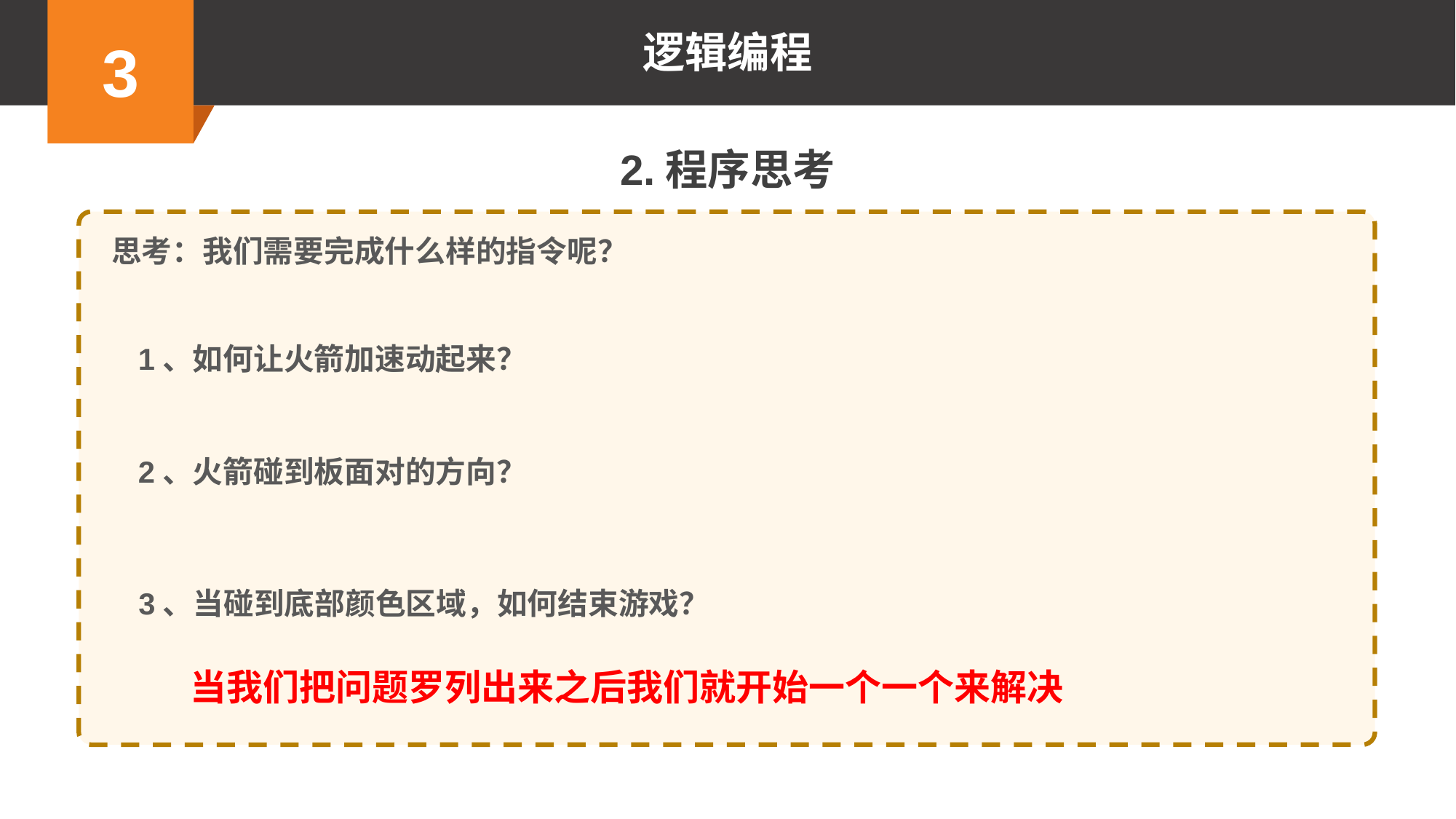

2.程序思考
思考：我们需要完成什么样的指令呢？
1、如何让火箭加速动起来？
2、火箭碰到板面对的方向？
3、当碰到底部颜色区域，如何结束游戏？
当我们把问题罗列出来之后我们就开始一个一个来解决